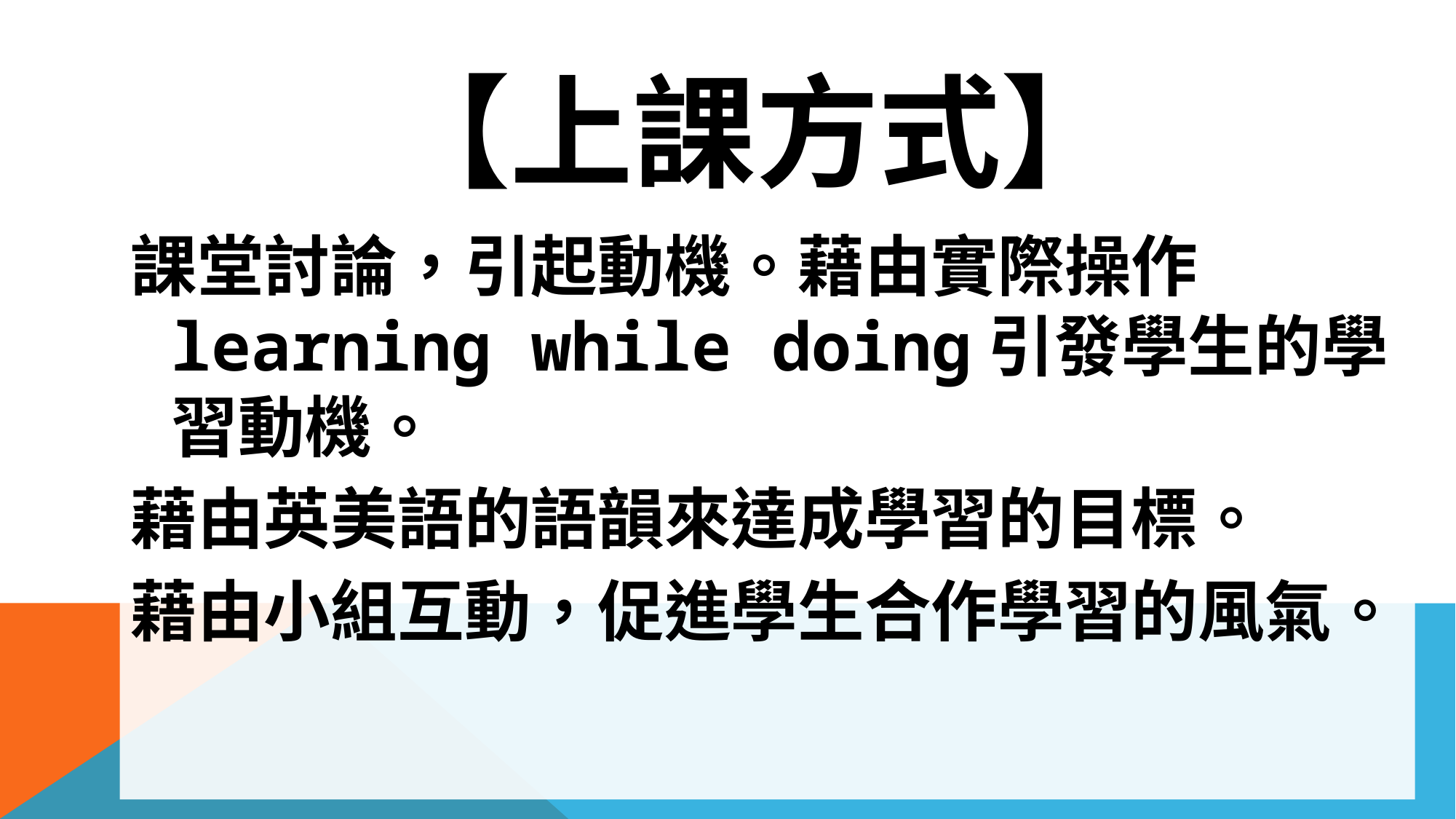

# 【上課方式】
課堂討論，引起動機。藉由實際操作 learning while doing引發學生的學習動機。
藉由英美語的語韻來達成學習的目標。
藉由小組互動，促進學生合作學習的風氣。